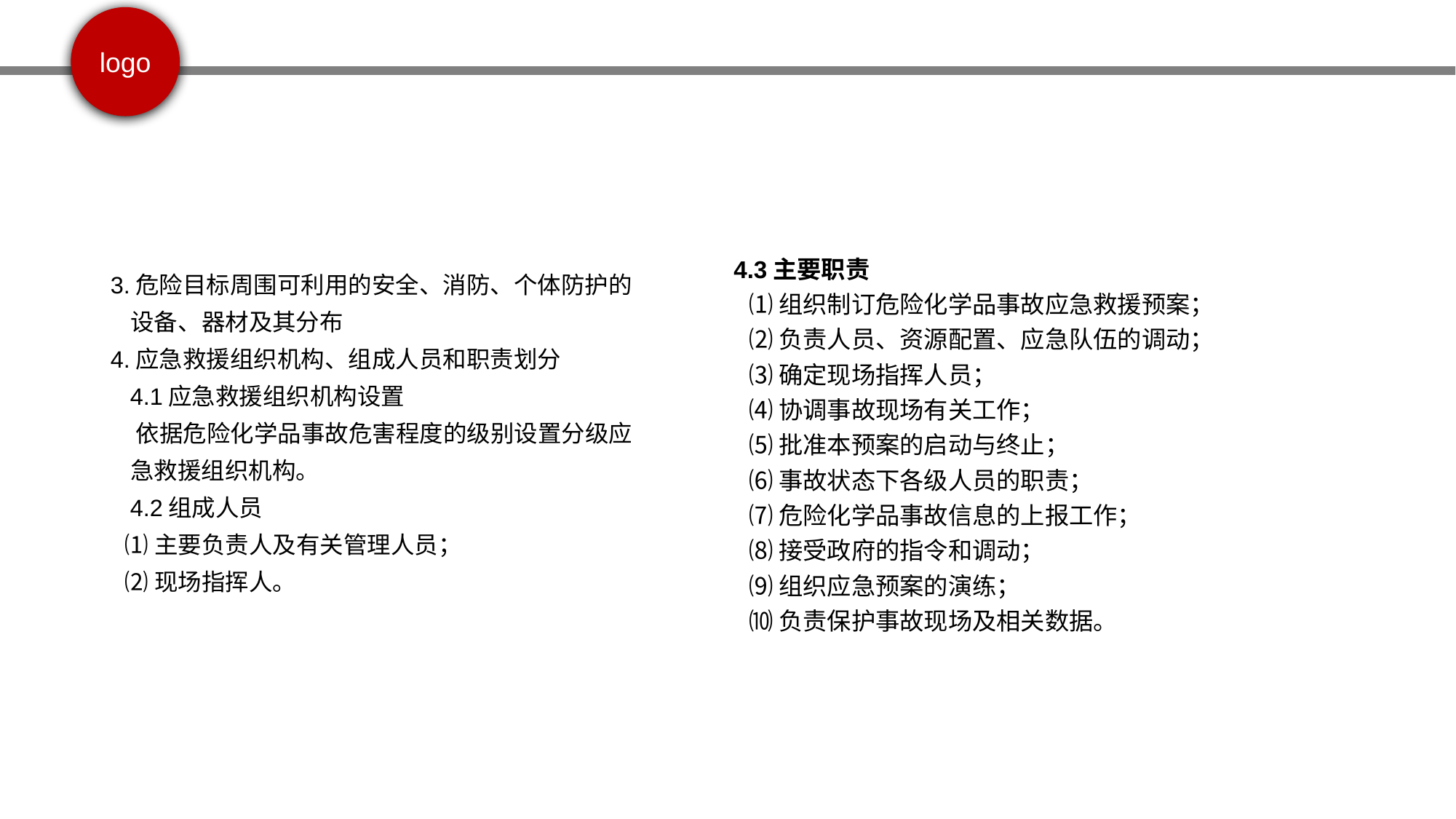

4.3主要职责
    ⑴组织制订危险化学品事故应急救援预案；
    ⑵负责人员、资源配置、应急队伍的调动；
    ⑶确定现场指挥人员；
    ⑷协调事故现场有关工作；
    ⑸批准本预案的启动与终止；
    ⑹事故状态下各级人员的职责；
    ⑺危险化学品事故信息的上报工作；
    ⑻接受政府的指令和调动；
    ⑼组织应急预案的演练；
    ⑽负责保护事故现场及相关数据。
 3.危险目标周围可利用的安全、消防、个体防护的设备、器材及其分布
 4.应急救援组织机构、组成人员和职责划分
    4.1应急救援组织机构设置
     依据危险化学品事故危害程度的级别设置分级应急救援组织机构。
    4.2组成人员
    ⑴主要负责人及有关管理人员；
    ⑵现场指挥人。